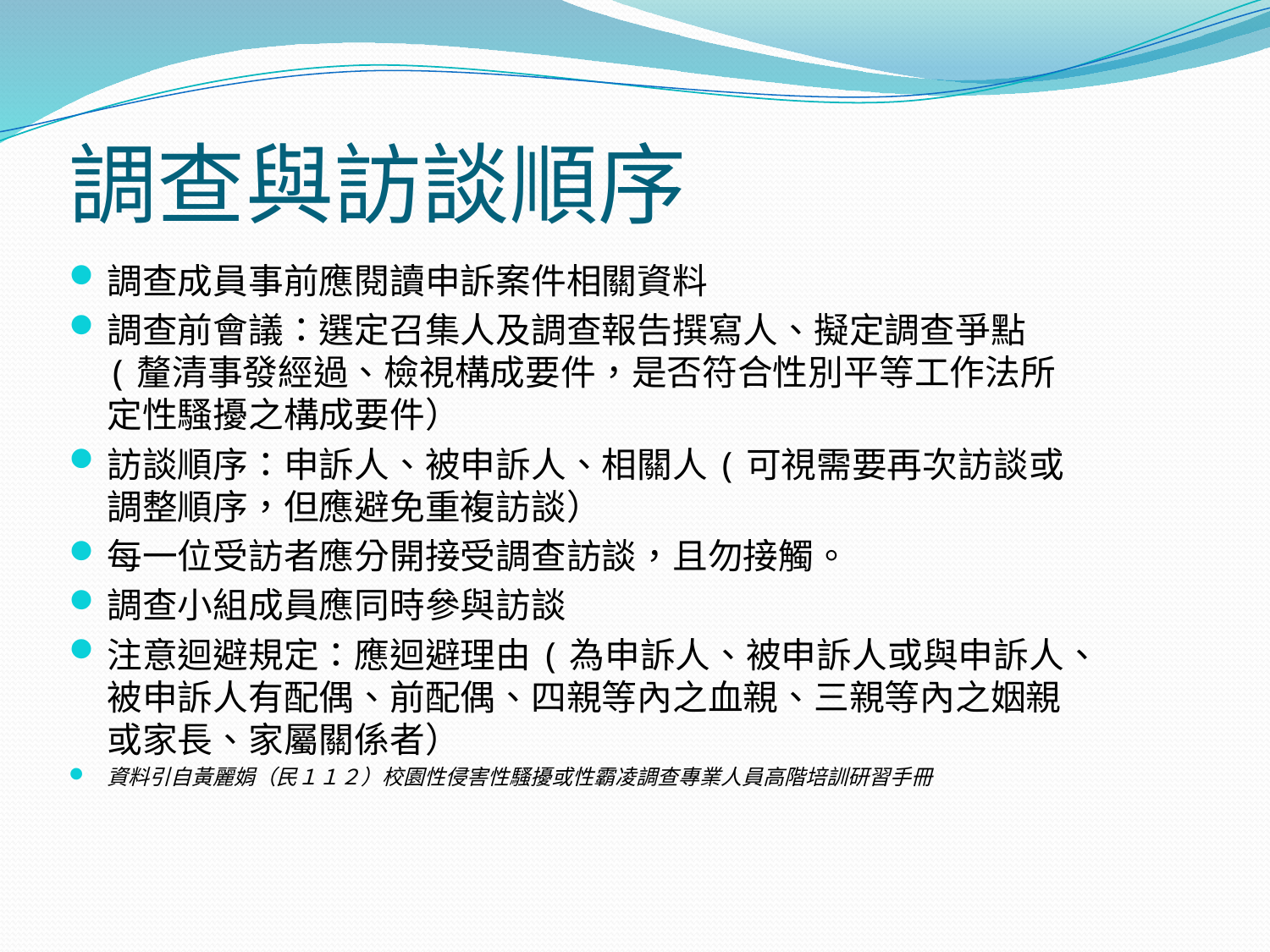

# 調查與訪談順序
調查成員事前應閱讀申訴案件相關資料
調查前會議：選定召集人及調查報告撰寫人、擬定調查爭點(釐清事發經過、檢視構成要件，是否符合性別平等工作法所定性騷擾之構成要件）
訪談順序：申訴人、被申訴人、相關人(可視需要再次訪談或調整順序，但應避免重複訪談）
每一位受訪者應分開接受調查訪談，且勿接觸。
調查小組成員應同時參與訪談
注意迴避規定：應迴避理由(為申訴人、被申訴人或與申訴人、被申訴人有配偶、前配偶、四親等內之血親、三親等內之姻親或家長、家屬關係者）
資料引自黃麗娟（民１１２）校園性侵害性騷擾或性霸凌調查專業人員高階培訓研習手冊